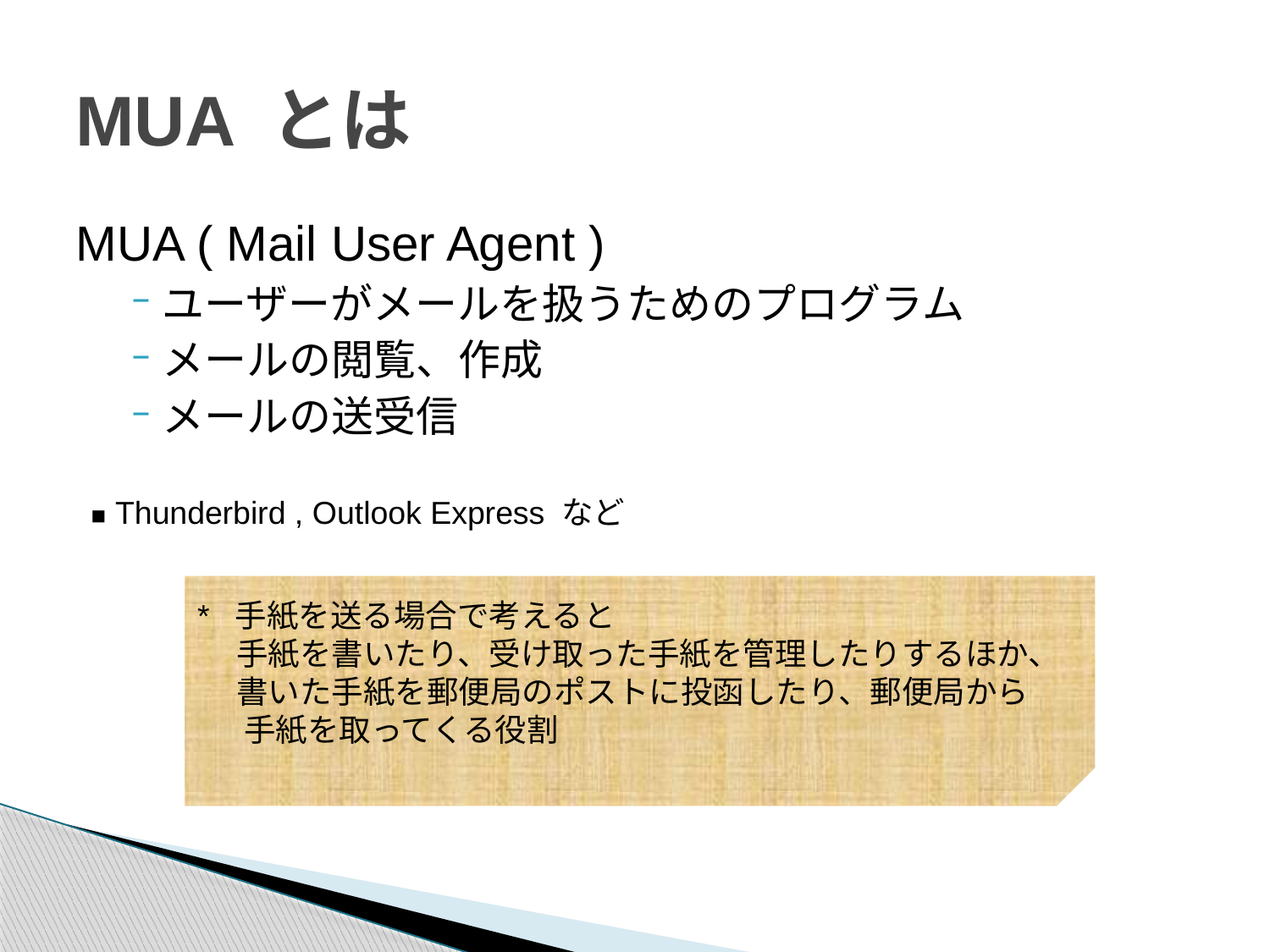

# MUA とは
MUA ( Mail User Agent )
ユーザーがメールを扱うためのプログラム
メールの閲覧、作成
メールの送受信

■ Thunderbird , Outlook Express など

*  手紙を送る場合で考えると
　 手紙を書いたり、受け取った手紙を管理したりするほか、
　 書いた手紙を郵便局のポストに投函したり、郵便局から
 　手紙を取ってくる役割